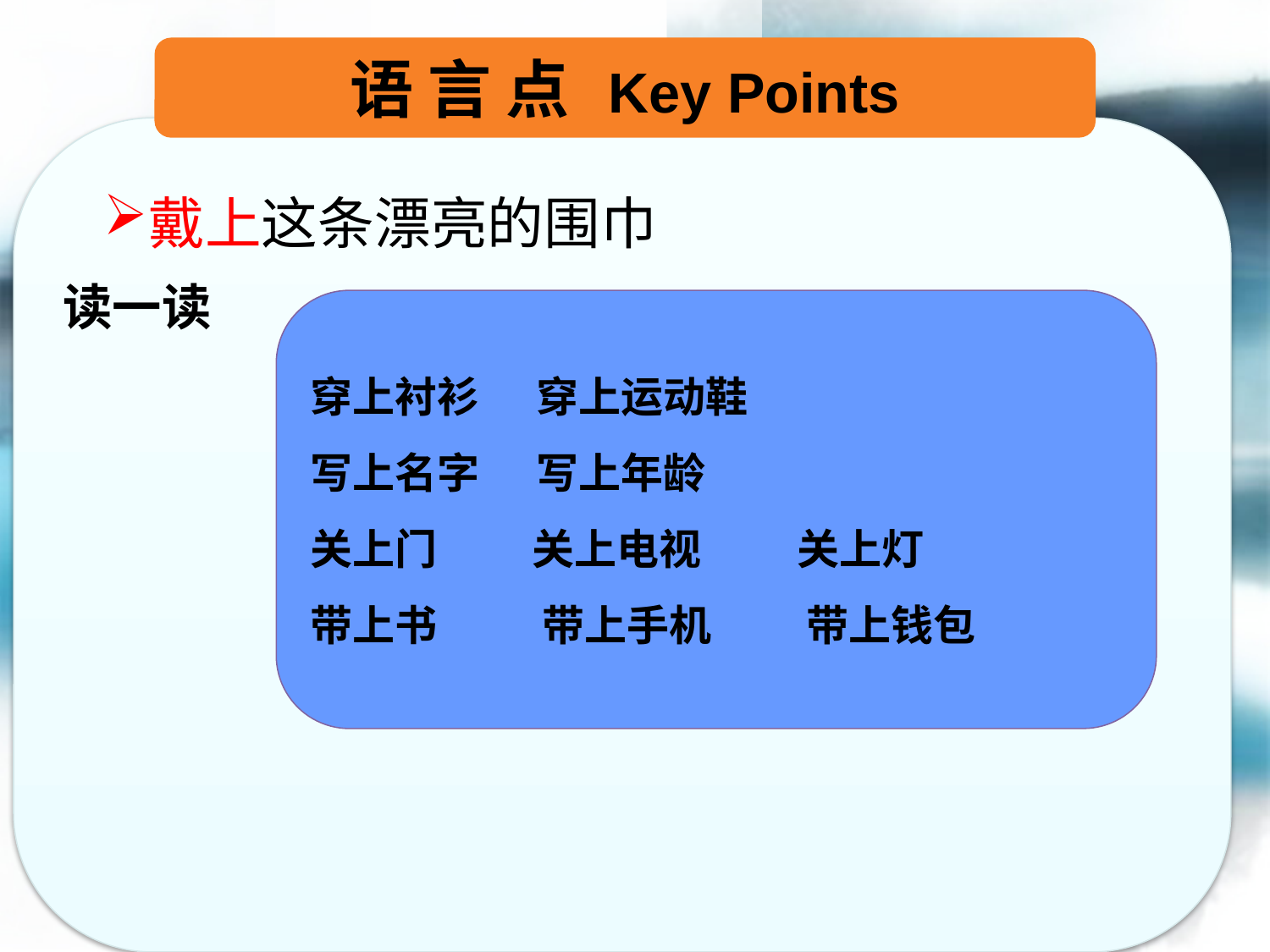

语 言 点  Key Points

戴上这条漂亮的围巾
读一读

穿上衬衫      穿上运动鞋
写上名字      写上年龄
关上门          关上电视          关上灯
带上书           带上手机          带上钱包